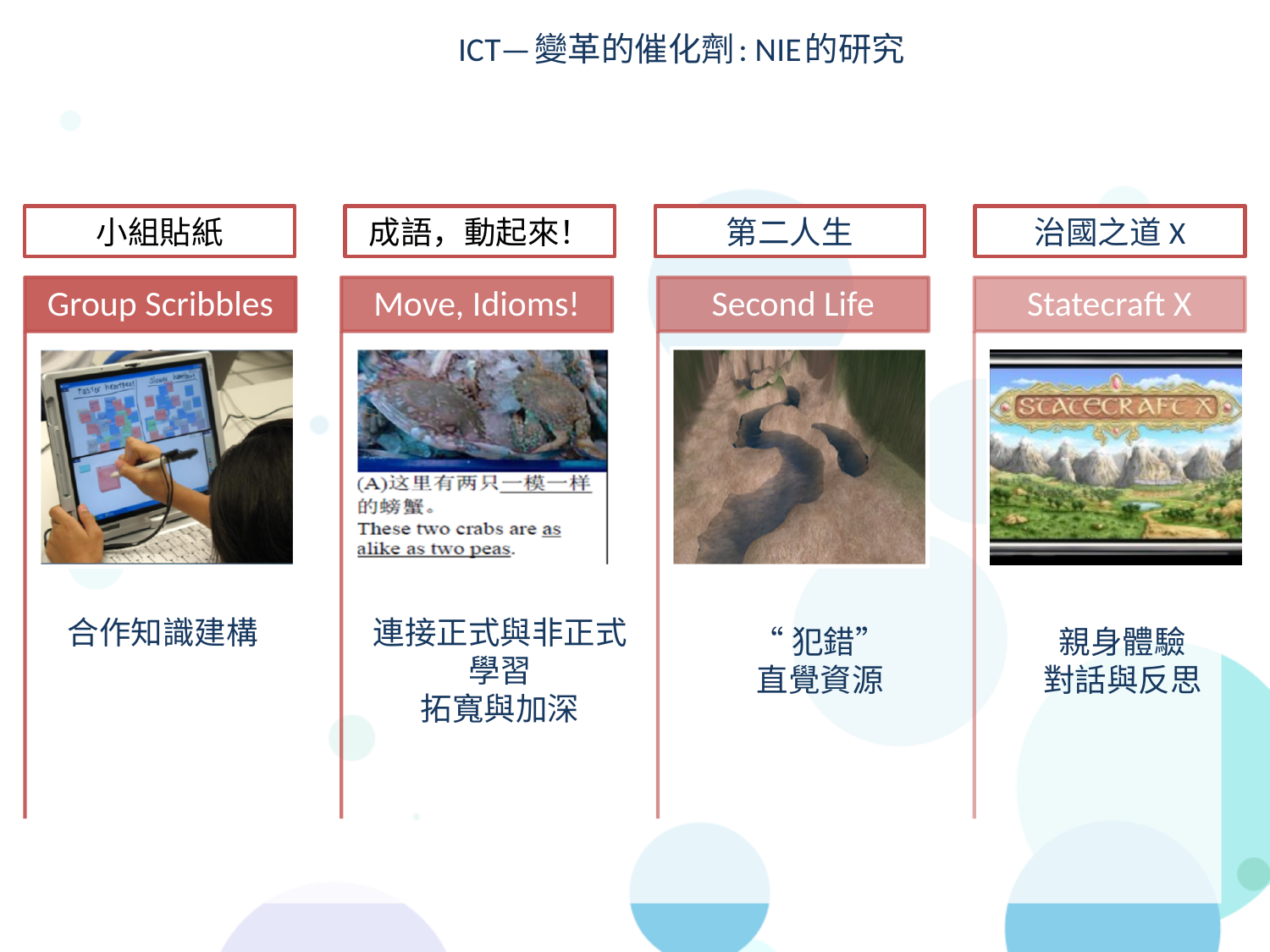

# ICT—變革的催化劑: NIE的研究
Group Scribbles
Move, Idioms!
Second Life
Statecraft X
小組貼紙
成語，動起來！
第二人生
治國之道X

合作知識建構
連接正式與非正式學習
拓寬與加深
“犯錯”
直覺資源

親身體驗
對話與反思